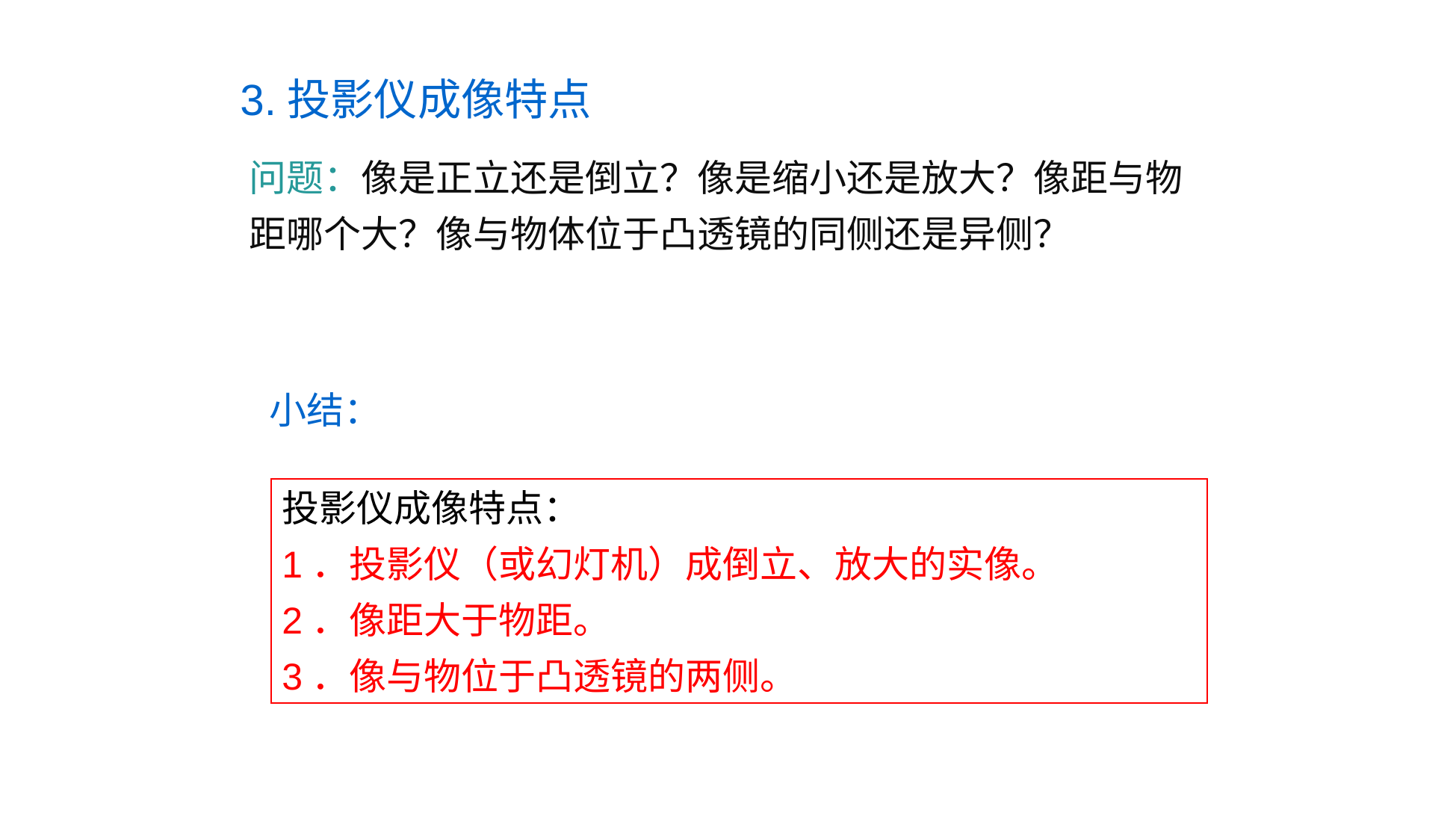

3.投影仪成像特点
问题：像是正立还是倒立？像是缩小还是放大？像距与物距哪个大？像与物体位于凸透镜的同侧还是异侧？
小结：
投影仪成像特点：
1．投影仪（或幻灯机）成倒立、放大的实像。
2．像距大于物距。
3．像与物位于凸透镜的两侧。